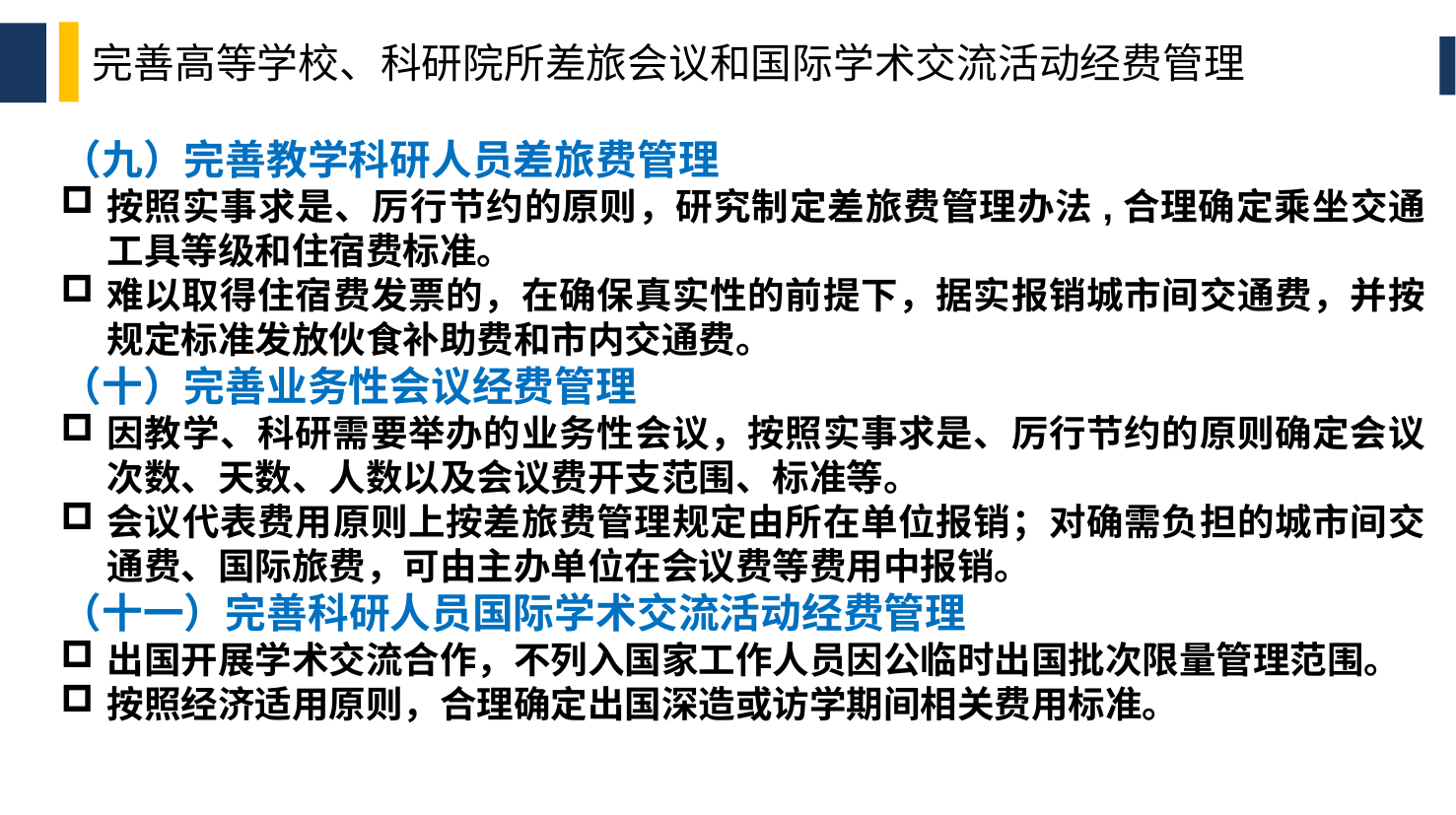

完善高等学校、科研院所差旅会议和国际学术交流活动经费管理
（九）完善教学科研人员差旅费管理
按照实事求是、厉行节约的原则，研究制定差旅费管理办法,合理确定乘坐交通工具等级和住宿费标准。
难以取得住宿费发票的，在确保真实性的前提下，据实报销城市间交通费，并按规定标准发放伙食补助费和市内交通费。
（十）完善业务性会议经费管理
因教学、科研需要举办的业务性会议，按照实事求是、厉行节约的原则确定会议次数、天数、人数以及会议费开支范围、标准等。
会议代表费用原则上按差旅费管理规定由所在单位报销；对确需负担的城市间交通费、国际旅费，可由主办单位在会议费等费用中报销。
（十一）完善科研人员国际学术交流活动经费管理
出国开展学术交流合作，不列入国家工作人员因公临时出国批次限量管理范围。
按照经济适用原则，合理确定出国深造或访学期间相关费用标准。